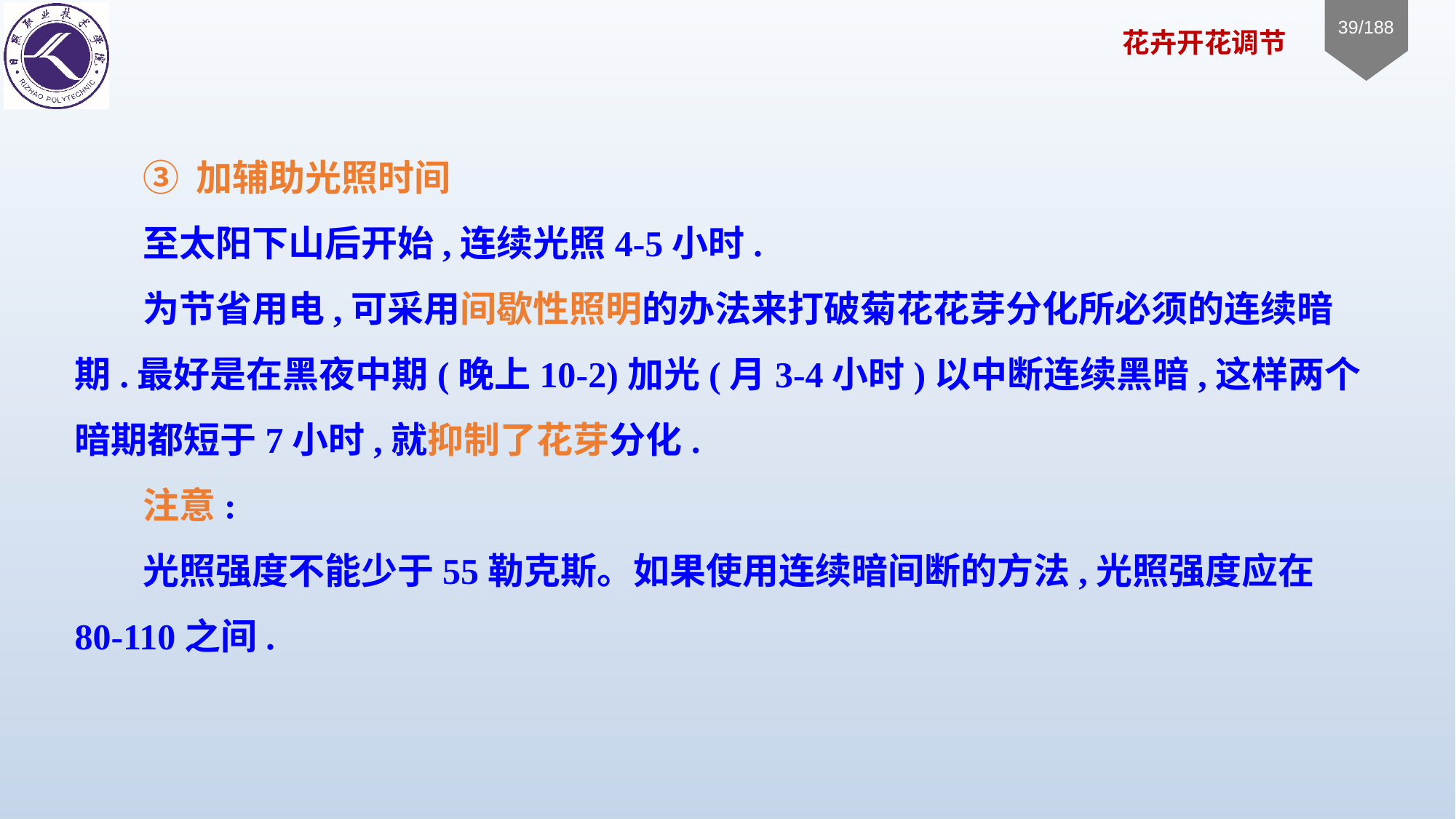

③ 加辅助光照时间
至太阳下山后开始,连续光照4-5小时.
为节省用电,可采用间歇性照明的办法来打破菊花花芽分化所必须的连续暗期.最好是在黑夜中期(晚上10-2)加光(月3-4小时)以中断连续黑暗,这样两个暗期都短于7小时,就抑制了花芽分化.
注意:
光照强度不能少于55勒克斯。如果使用连续暗间断的方法,光照强度应在80-110之间.